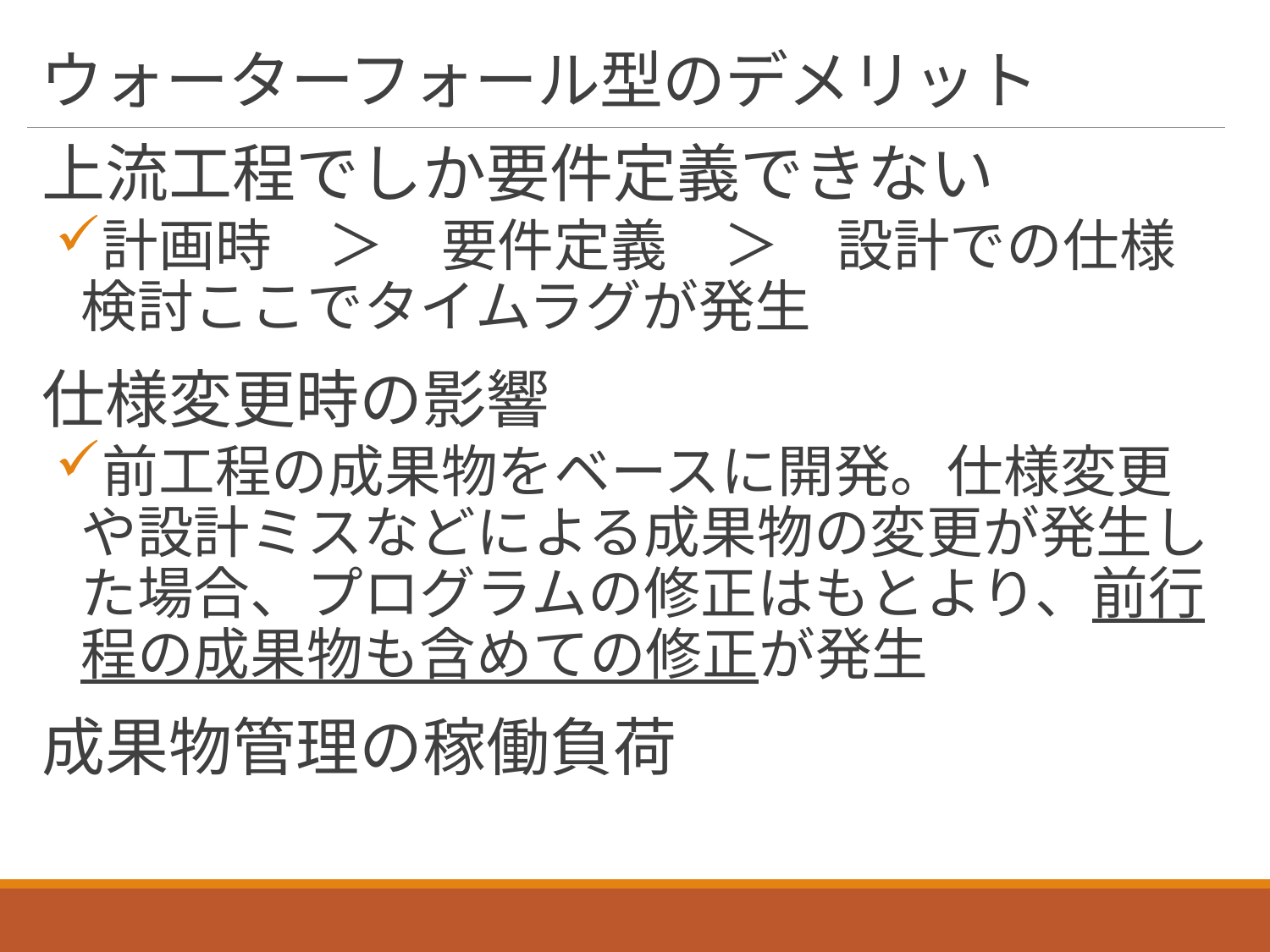

# ウォーターフォール型のデメリット
上流工程でしか要件定義できない
計画時　＞　要件定義　＞　設計での仕様検討ここでタイムラグが発生
仕様変更時の影響
前工程の成果物をベースに開発。仕様変更や設計ミスなどによる成果物の変更が発生した場合、プログラムの修正はもとより、前行程の成果物も含めての修正が発生
成果物管理の稼働負荷